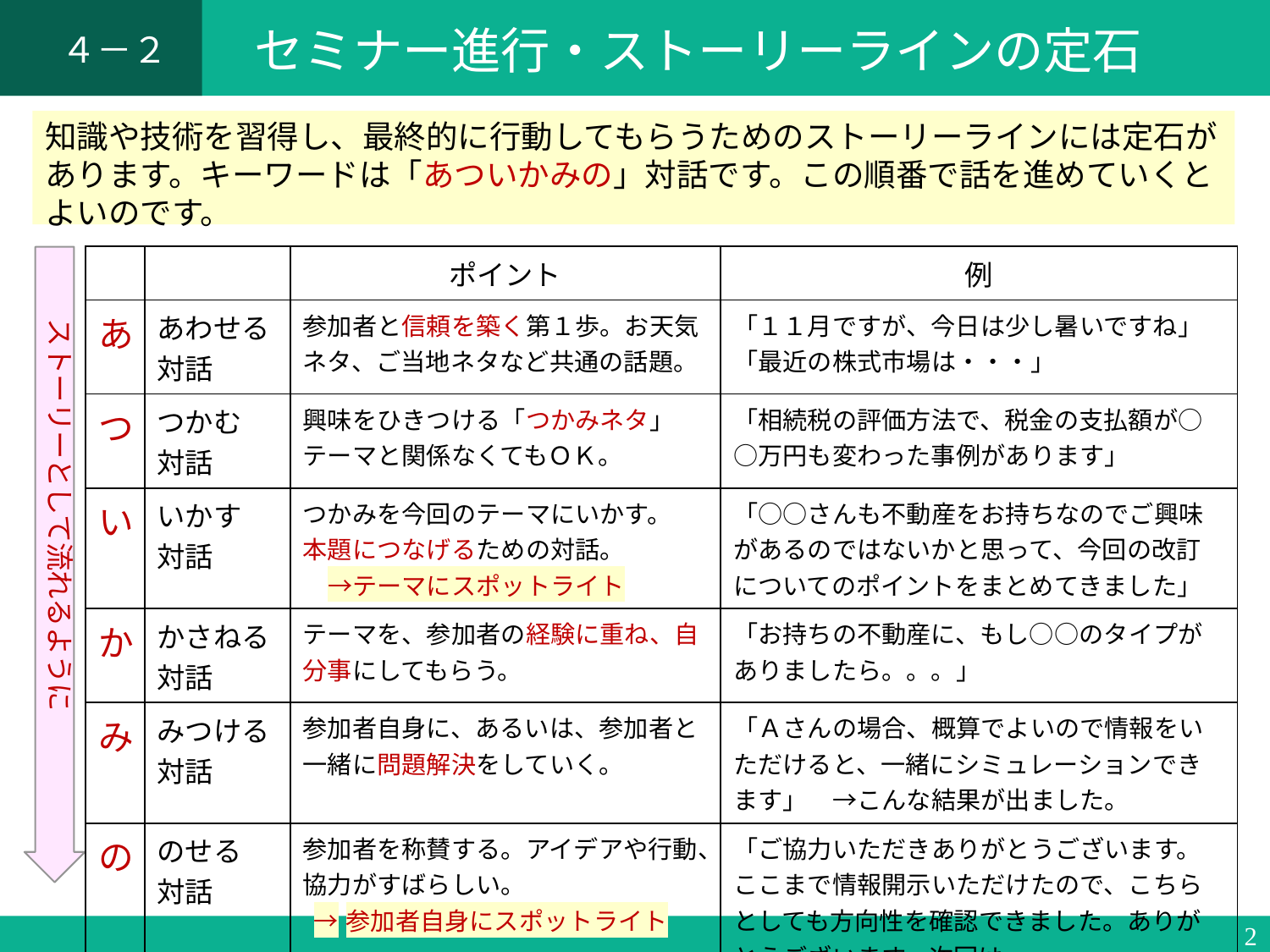

４－２
# セミナー進行・ストーリーラインの定石
知識や技術を習得し、最終的に行動してもらうためのストーリーラインには定石があります。キーワードは「あついかみの」対話です。この順番で話を進めていくとよいのです。
|  |  | ポイント | 例 |
| --- | --- | --- | --- |
| あ | あわせる 対話 | 参加者と信頼を築く第１歩。お天気ネタ、ご当地ネタなど共通の話題。 | 「１１月ですが、今日は少し暑いですね」「最近の株式市場は・・・」 |
| つ | つかむ 対話 | 興味をひきつける「つかみネタ」テーマと関係なくてもＯＫ。 | 「相続税の評価方法で、税金の支払額が○○万円も変わった事例があります」 |
| い | いかす 対話 | つかみを今回のテーマにいかす。 本題につなげるための対話。 　→テーマにスポットライト | 「○○さんも不動産をお持ちなのでご興味があるのではないかと思って、今回の改訂についてのポイントをまとめてきました」 |
| か | かさねる 対話 | テーマを、参加者の経験に重ね、自分事にしてもらう。 | 「お持ちの不動産に、もし○○のタイプがありましたら。。。」 |
| み | みつける 対話 | 参加者自身に、あるいは、参加者と一緒に問題解決をしていく。 | 「Ａさんの場合、概算でよいので情報をいただけると、一緒にシミュレーションできます」　→こんな結果が出ました。 |
| の | のせる 対話 | 参加者を称賛する。アイデアや行動、協力がすばらしい。 →参加者自身にスポットライト | 「ご協力いただきありがとうございます。ここまで情報開示いただけたので、こちらとしても方向性を確認できました。ありがとうございます。次回は・・・」 |

ストーリーとして流れるように
27